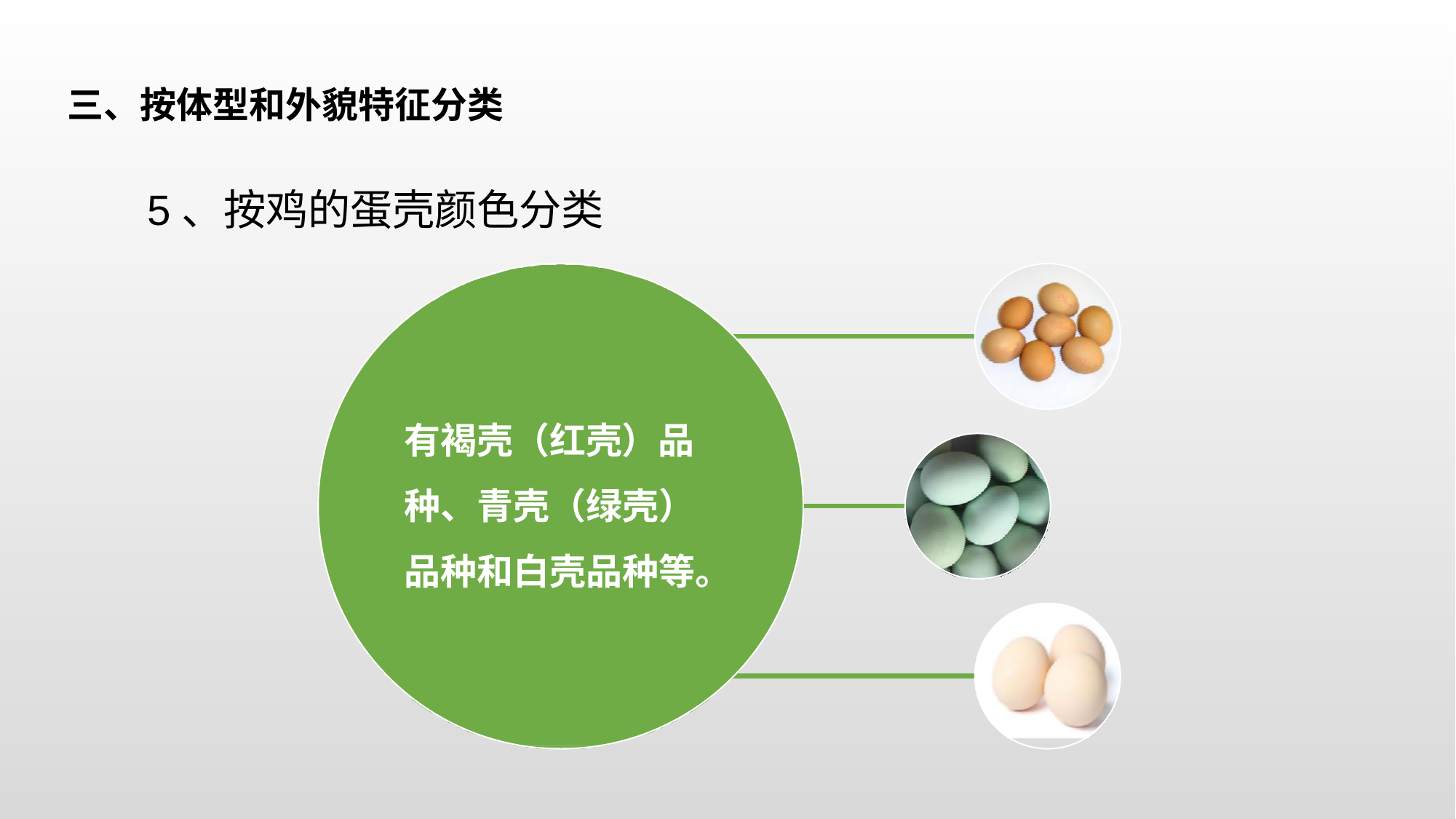

三、按体型和外貌特征分类
5、按鸡的蛋壳颜色分类

有褐壳（红壳）品 种、青壳（绿壳）  品种和白壳品种等。